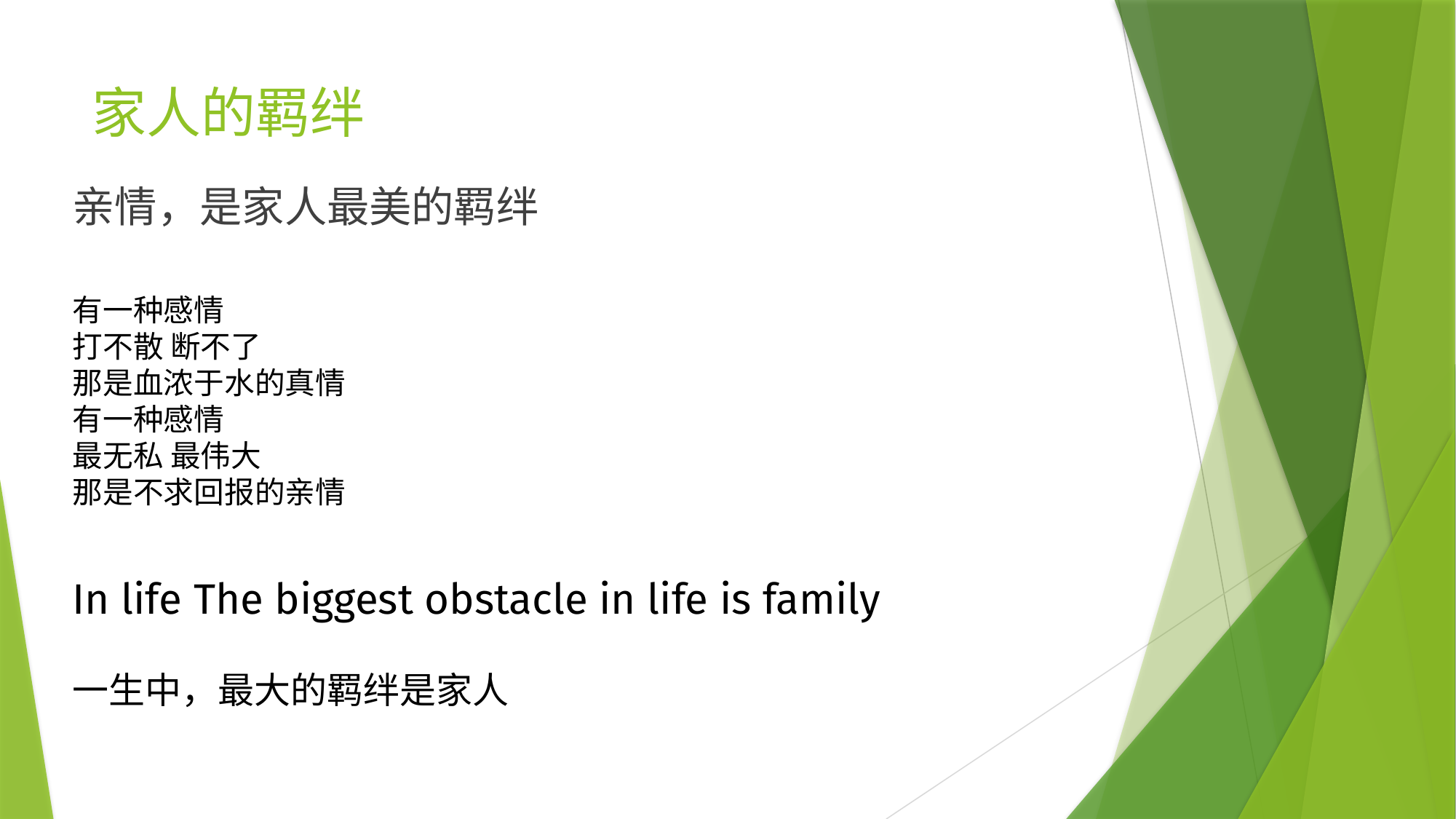

# 家人的羁绊
亲情，是家人最美的羁绊
有一种感情
打不散 断不了
那是血浓于水的真情
有一种感情
最无私 最伟大
那是不求回报的亲情

In life The biggest obstacle in life is family

一生中，最大的羁绊是家人